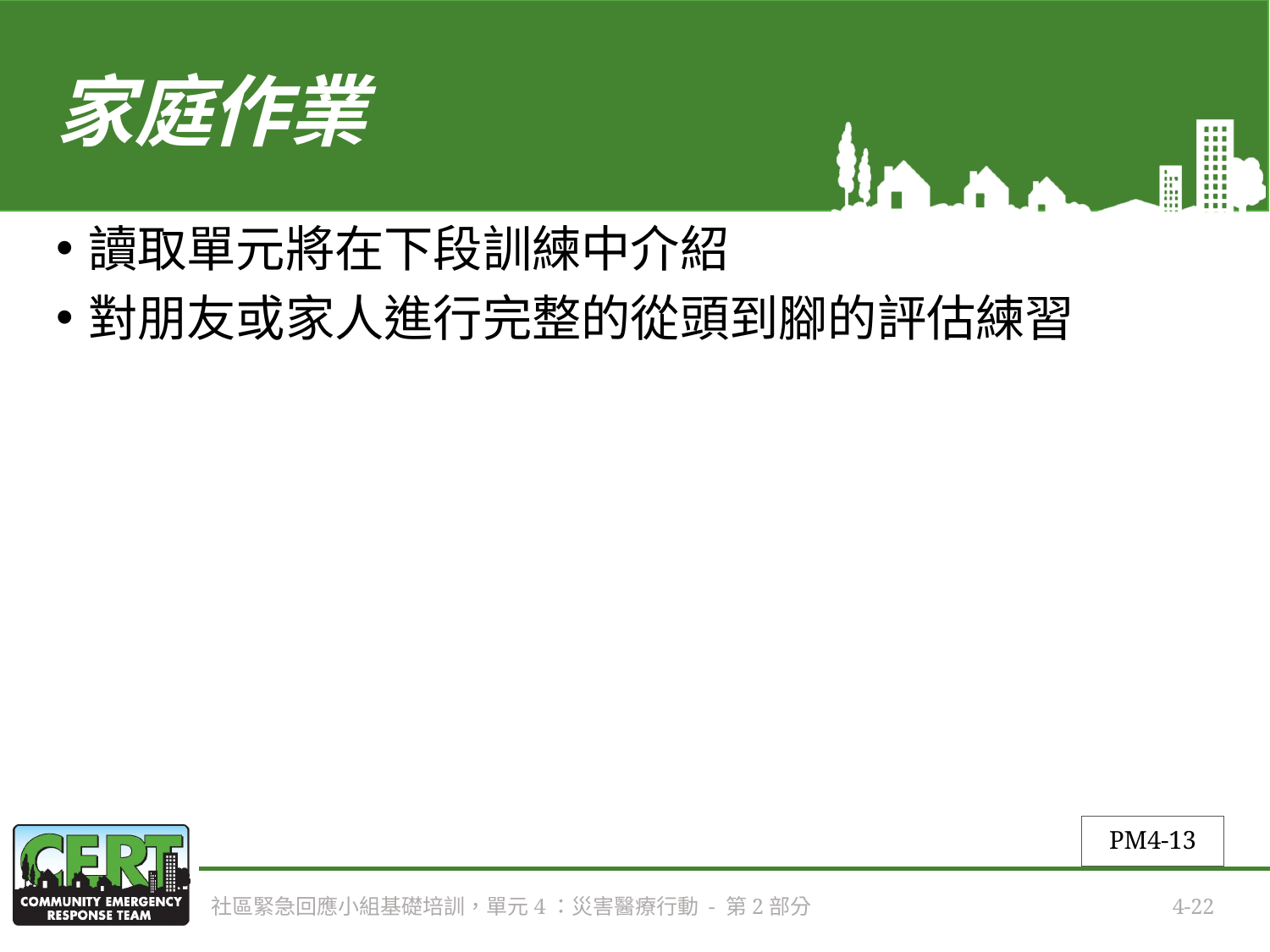

# 家庭作業
讀取單元將在下段訓練中介紹
對朋友或家人進行完整的從頭到腳的評估練習
PM4-13
社區緊急回應小組基礎培訓，單元4：災害醫療行動 - 第2部分
4-22